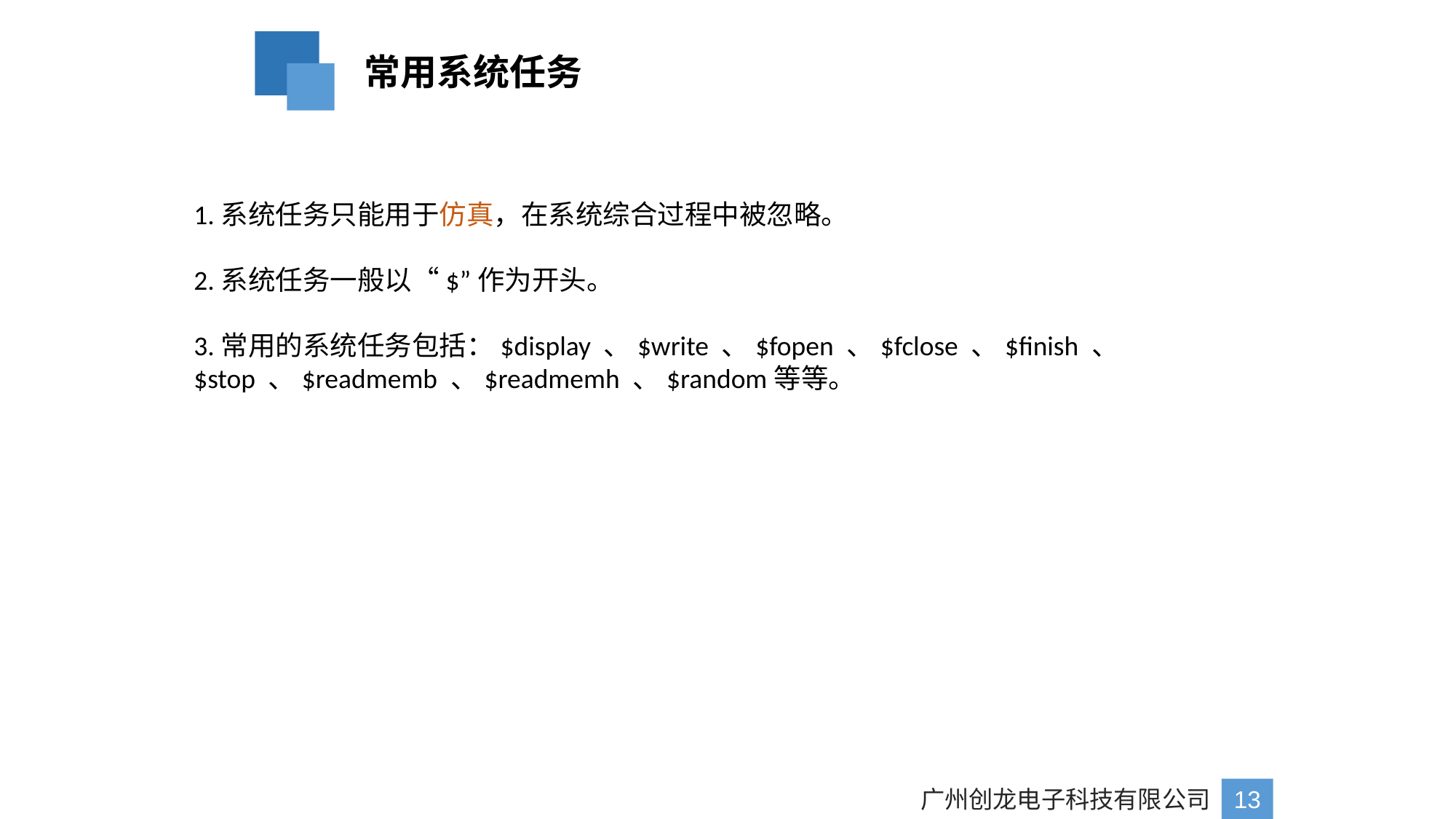

常用系统任务
1.系统任务只能用于仿真，在系统综合过程中被忽略。

2.系统任务一般以“$”作为开头。

3.常用的系统任务包括：$display 、$write 、$fopen 、$fclose 、$finish 、
$stop 、$readmemb 、$readmemh 、$random等等。
广州创龙电子科技有限公司
13